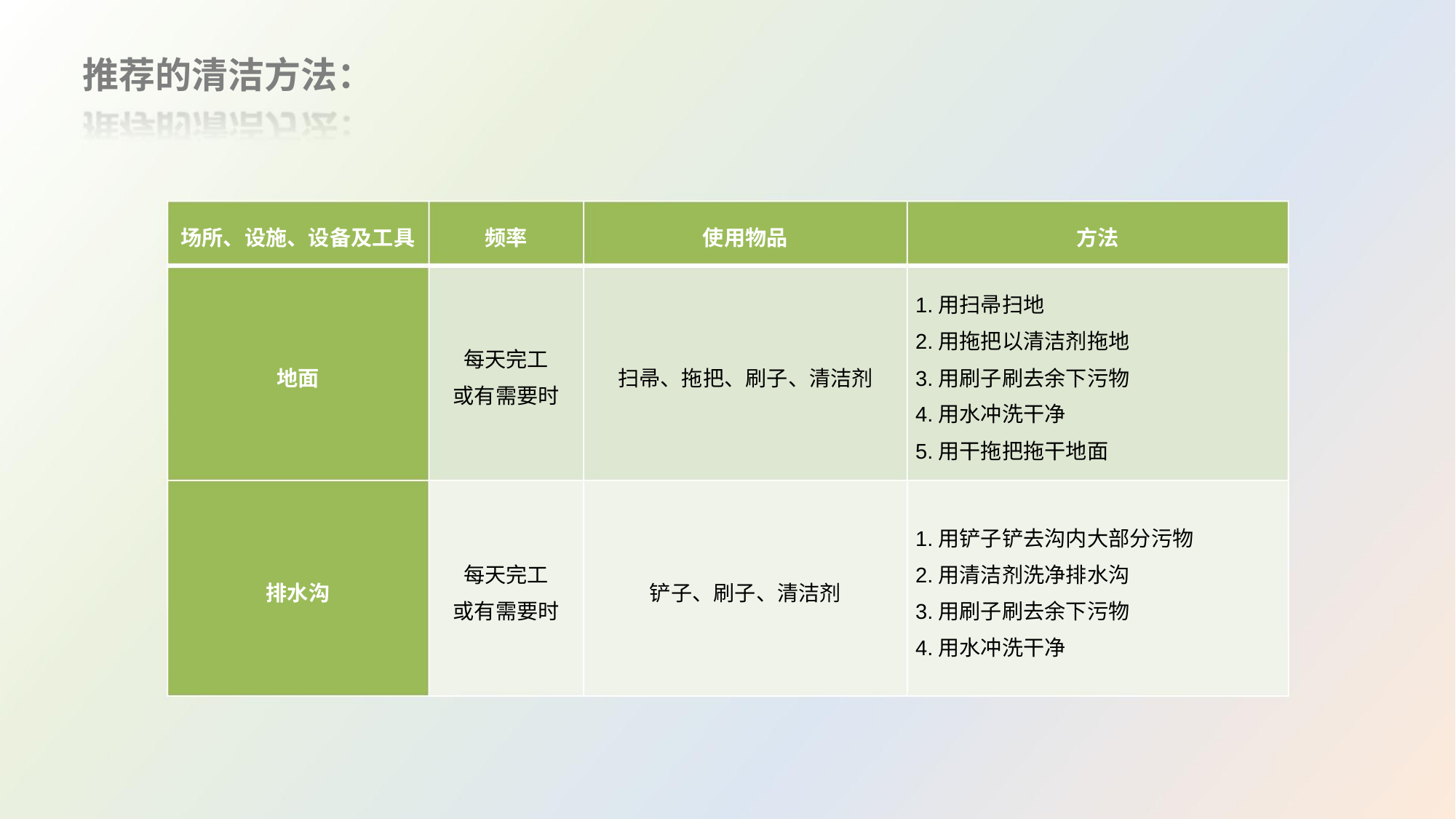

推荐的清洁方法：
场所、设施、设备及工具
频率
使用物品
方法
1.用扫帚扫地
2.用拖把以清洁剂拖地
3.用刷子刷去余下污物
4.用水冲洗干净
每天完工
地面
扫帚、拖把、刷子、清洁剂
或有需要时
5.用干拖把拖干地面
1.用铲子铲去沟内大部分污物
2.用清洁剂洗净排水沟
3.用刷子刷去余下污物
4.用水冲洗干净
每天完工
排水沟
铲子、刷子、清洁剂
或有需要时